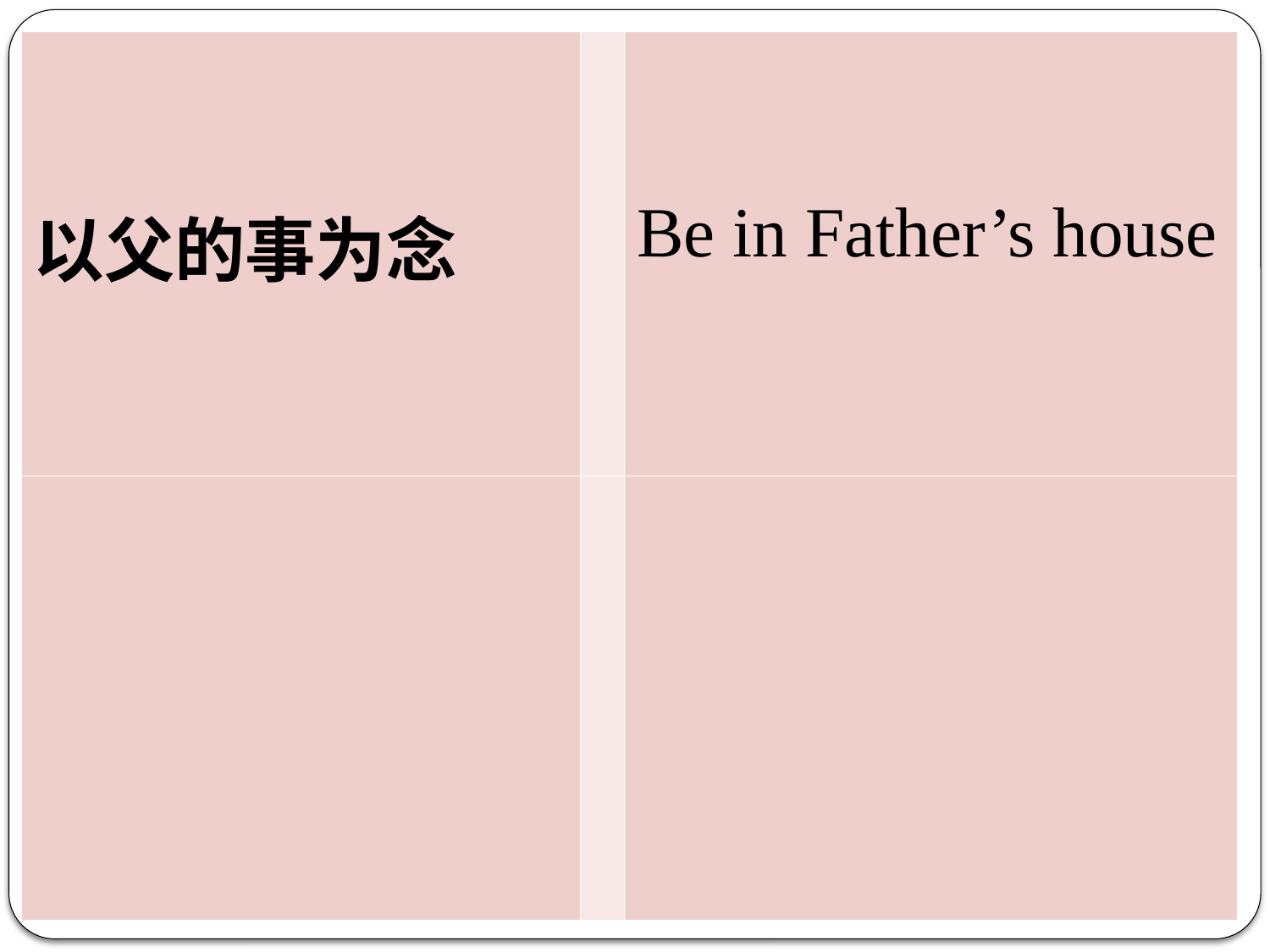

| 以父的事为念 |  | Be in Father’s house |
| --- | --- | --- |
|  |  |  |